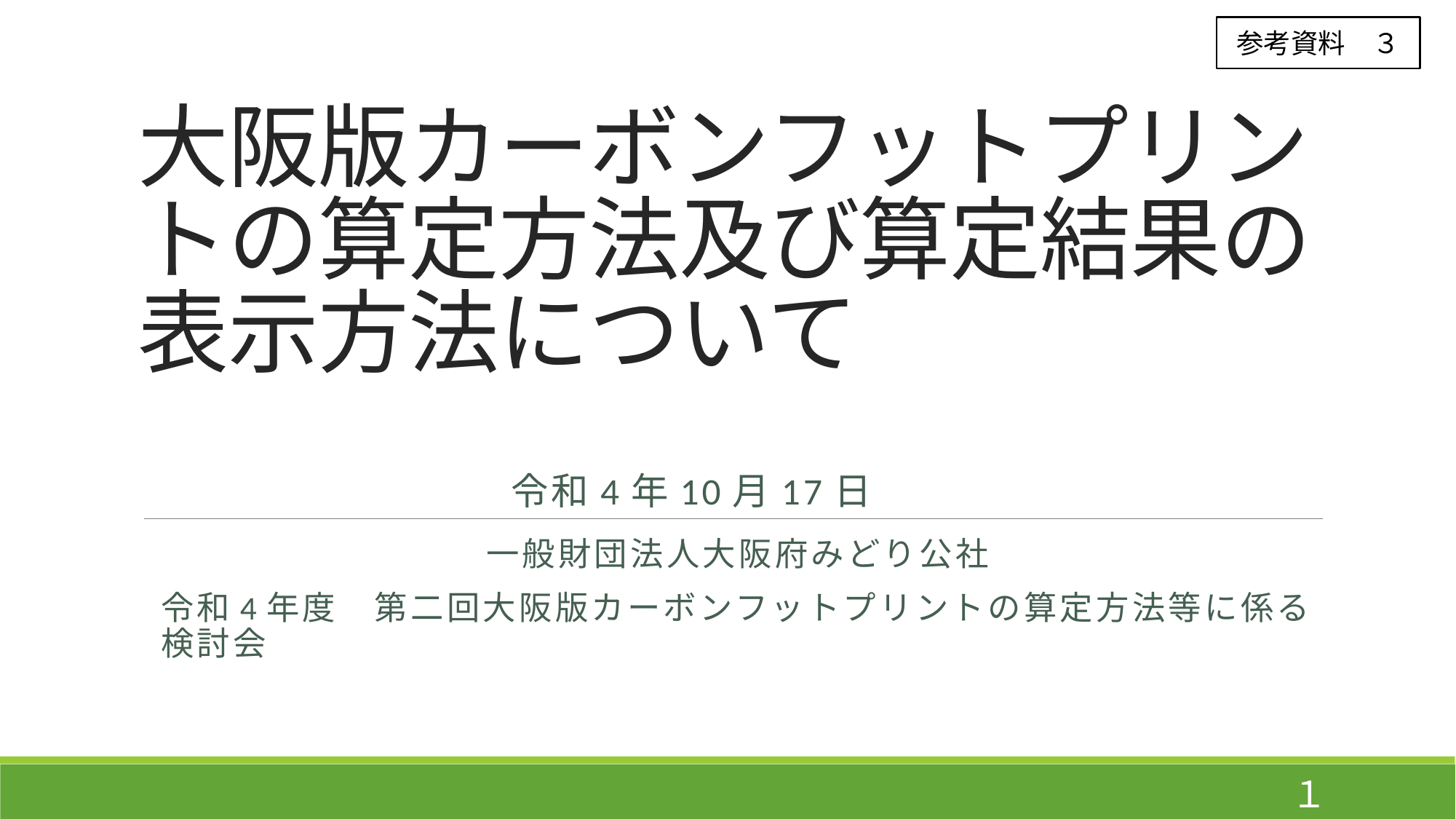

参考資料　３
# 大阪版カーボンフットプリントの算定方法及び算定結果の表示方法について
令和4年10月17日
　　　　　　　　　一般財団法人大阪府みどり公社
令和4年度　第二回大阪版カーボンフットプリントの算定方法等に係る検討会
１